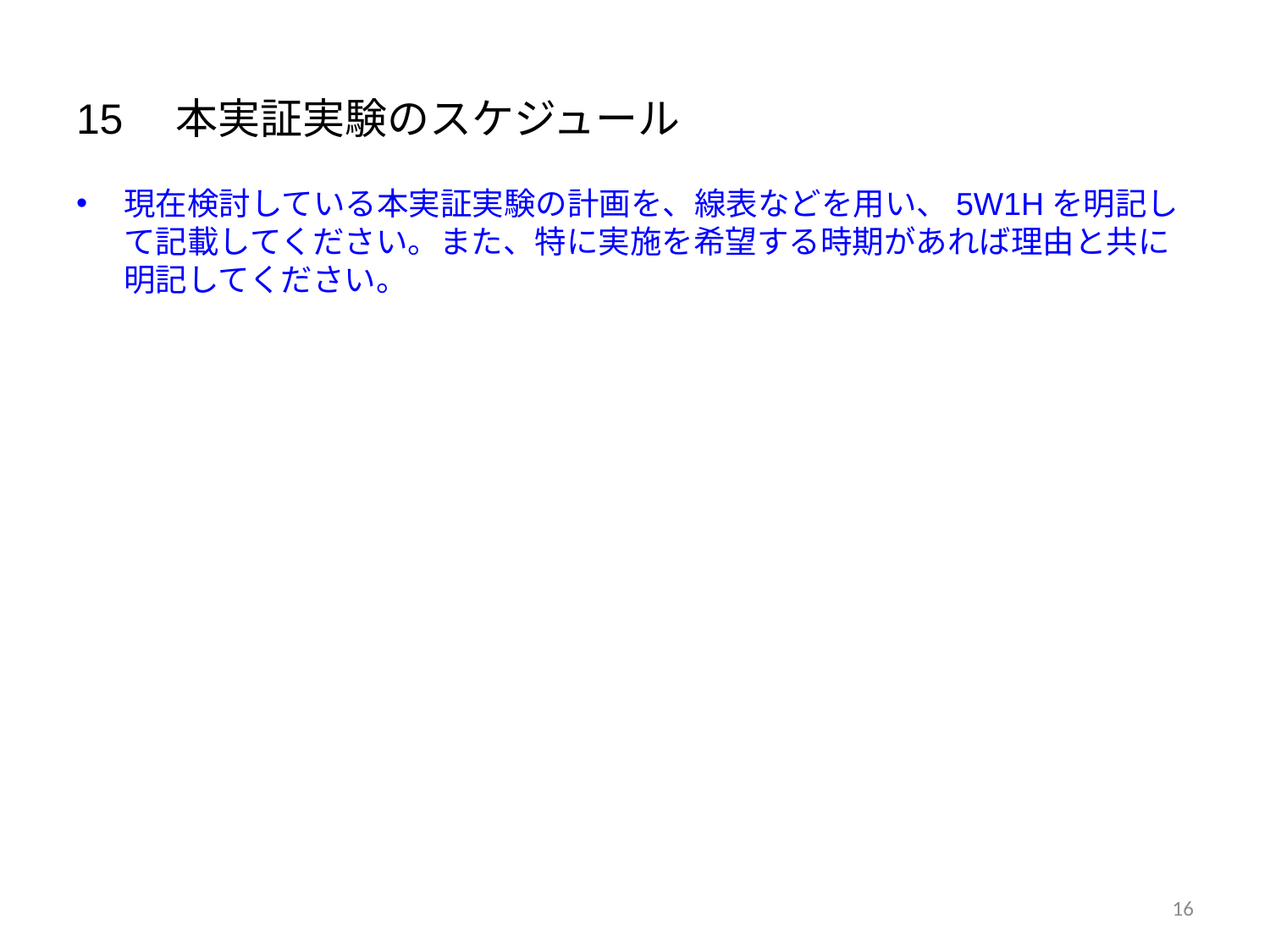

# 15　本実証実験のスケジュール
現在検討している本実証実験の計画を、線表などを用い、5W1Hを明記して記載してください。また、特に実施を希望する時期があれば理由と共に明記してください。
16